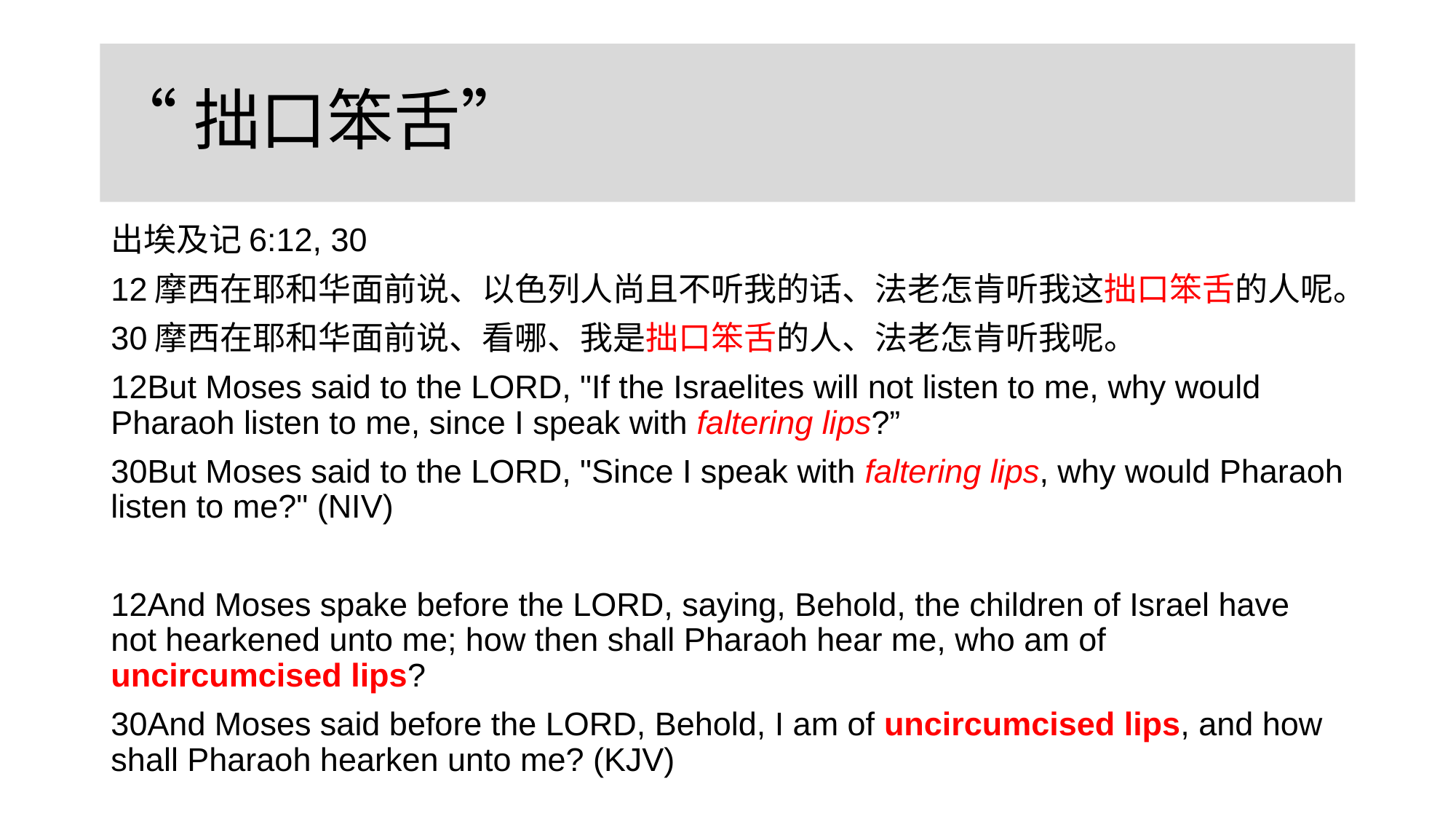

# “拙口笨舌”
出埃及记6:12, 30
12摩西在耶和华面前说、以色列人尚且不听我的话、法老怎肯听我这拙口笨舌的人呢。
30摩西在耶和华面前说、看哪、我是拙口笨舌的人、法老怎肯听我呢。
12But Moses said to the LORD, "If the Israelites will not listen to me, why would Pharaoh listen to me, since I speak with faltering lips?”
30But Moses said to the LORD, "Since I speak with faltering lips, why would Pharaoh listen to me?" (NIV)

12And Moses spake before the LORD, saying, Behold, the children of Israel have not hearkened unto me; how then shall Pharaoh hear me, who am of uncircumcised lips?
30And Moses said before the LORD, Behold, I am of uncircumcised lips, and how shall Pharaoh hearken unto me? (KJV)